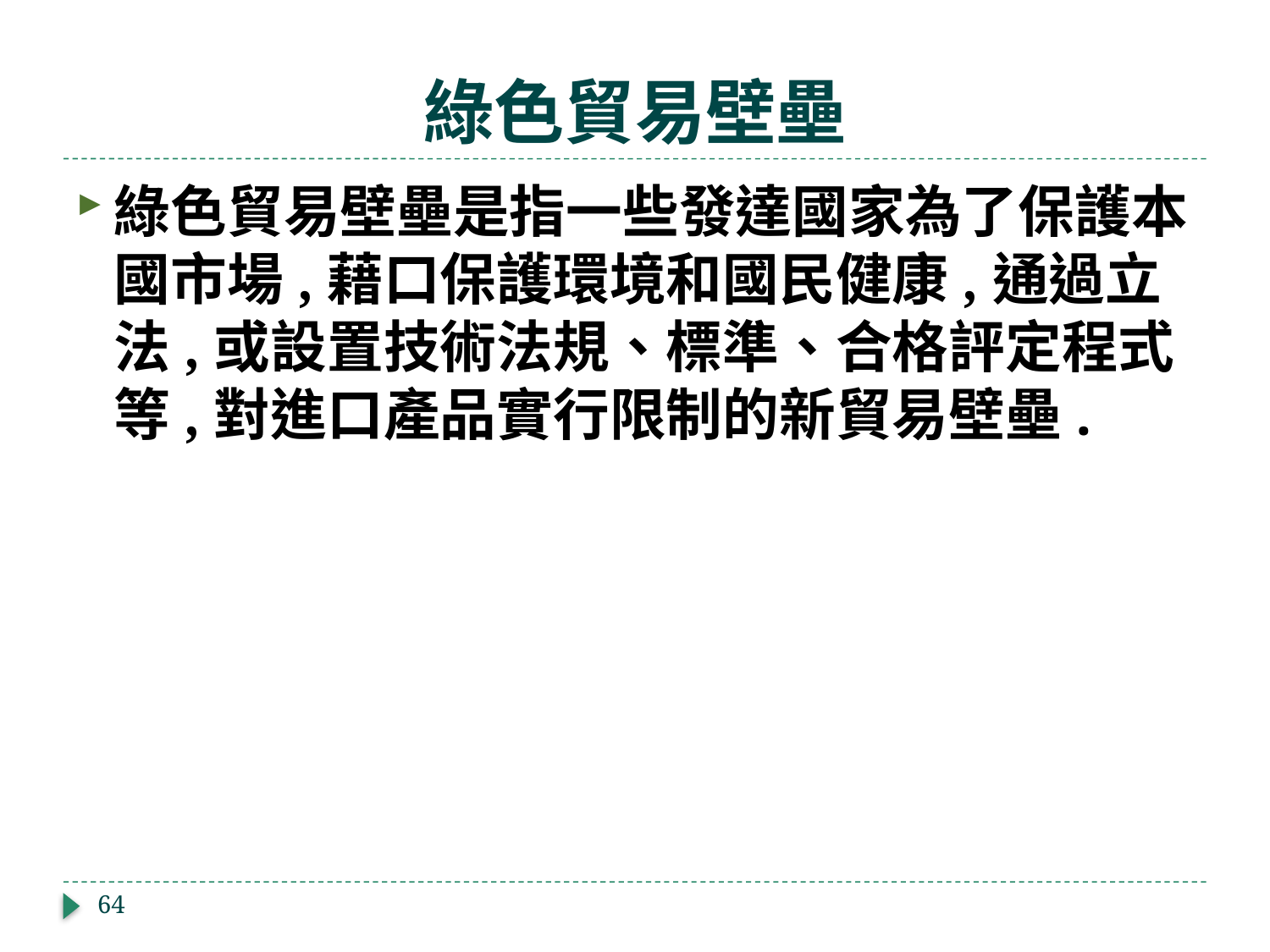

# 綠色貿易壁壘
綠色貿易壁壘是指一些發達國家為了保護本國市場,藉口保護環境和國民健康,通過立法,或設置技術法規、標準、合格評定程式等,對進口產品實行限制的新貿易壁壘.
64